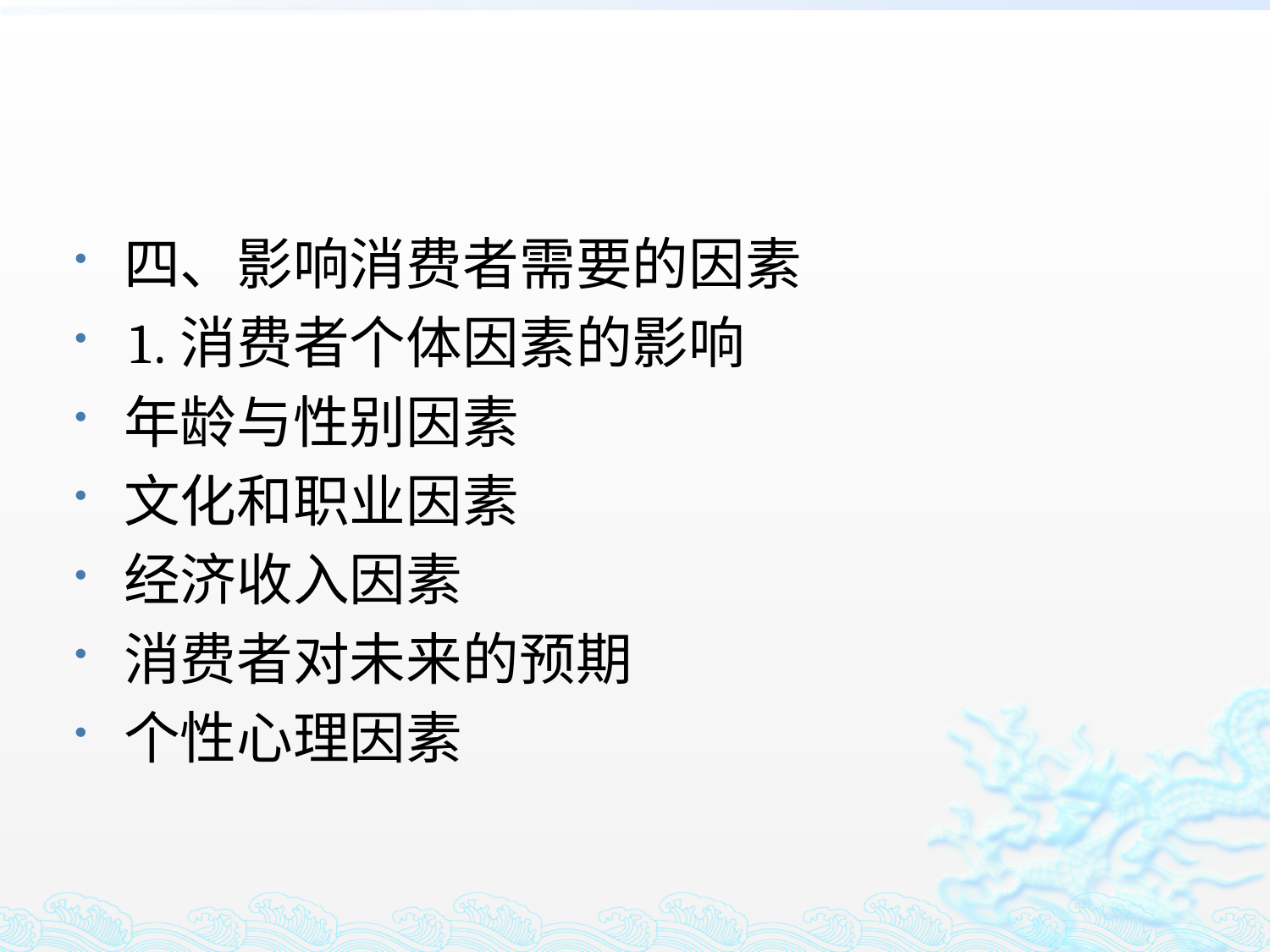

#
四、影响消费者需要的因素
1.消费者个体因素的影响
年龄与性别因素
文化和职业因素
经济收入因素
消费者对未来的预期
个性心理因素